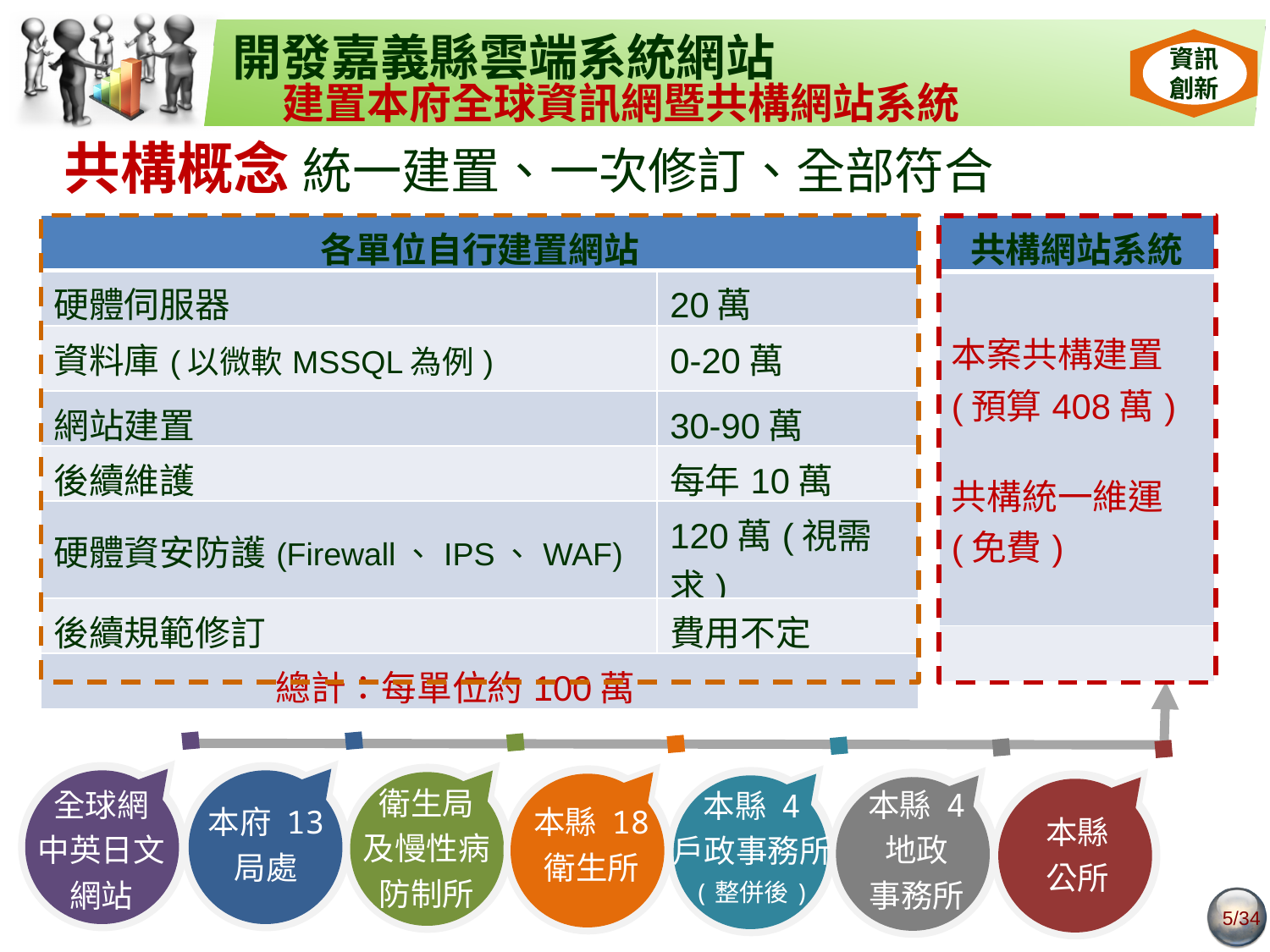

開發嘉義縣雲端系統網站
建置本府全球資訊網暨共構網站系統

資訊
創新
共構概念 統一建置、一次修訂、全部符合
| 各單位自行建置網站 |  |
| --- | --- |
| 硬體伺服器 | 20萬 |
| 資料庫(以微軟MSSQL為例) | 0-20萬 |
| 網站建置 | 30-90萬 |
| 後續維護 | 每年10萬 |
| 硬體資安防護(Firewall、IPS、WAF) | 120萬(視需求) |
| 後續規範修訂 | 費用不定 |
| 總計：每單位約100萬 |  |

| 共構網站系統 |
| --- |
| 本案共構建置 (預算408萬) 共構統一維運 (免費) |
|  |

衛生局
及慢性病
防制所
全球網
中英日文
網站
本縣 4
地政
事務所
本縣 4
戶政事務所
(整併後)
本縣 18
衛生所
本府 13
局處
本縣
公所
5/34